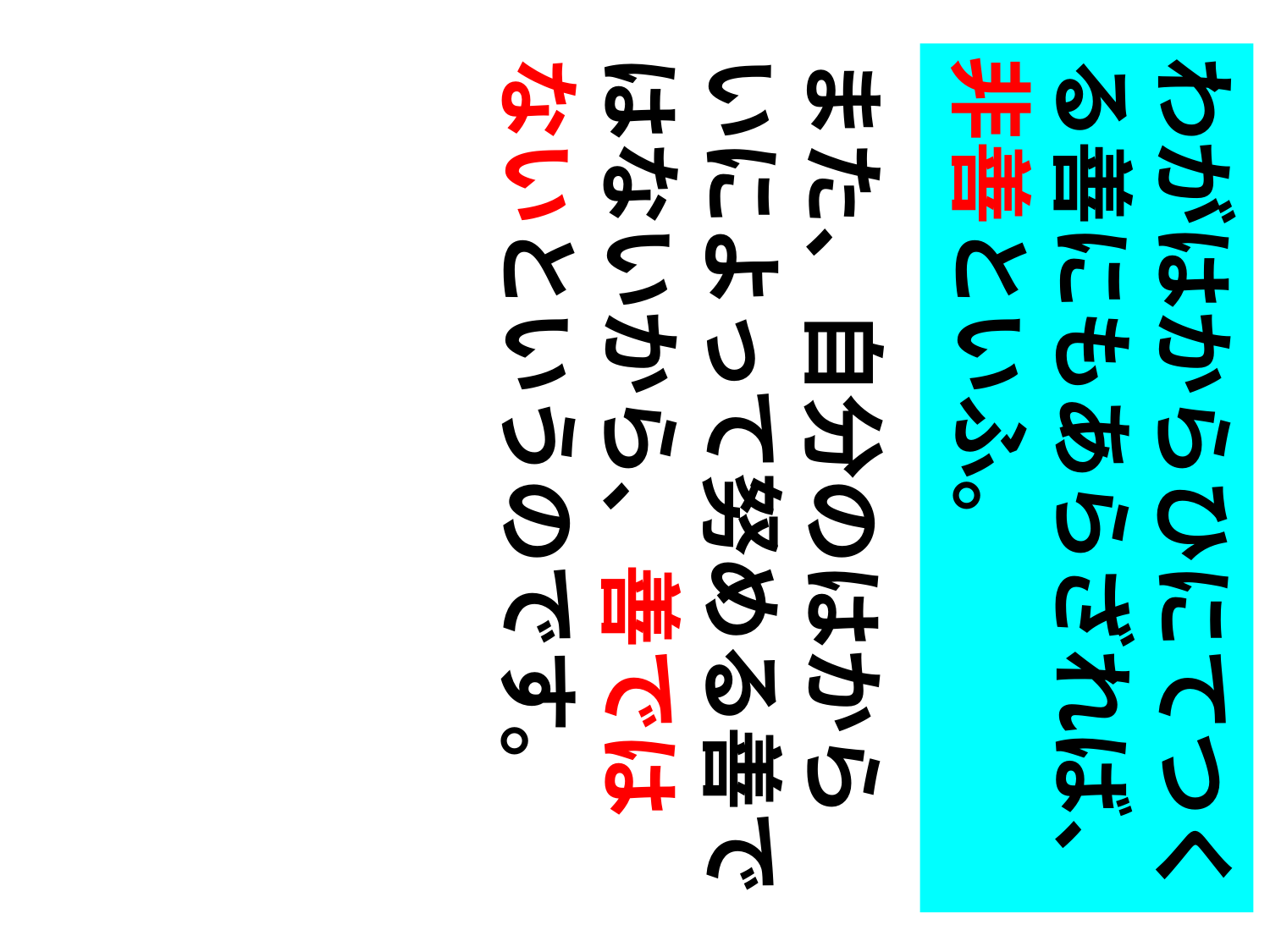

また、自分のはからいによって努める善ではないから、善ではないというのです。
わがはからひにてつくる善にもあらざれば、非善といふ。